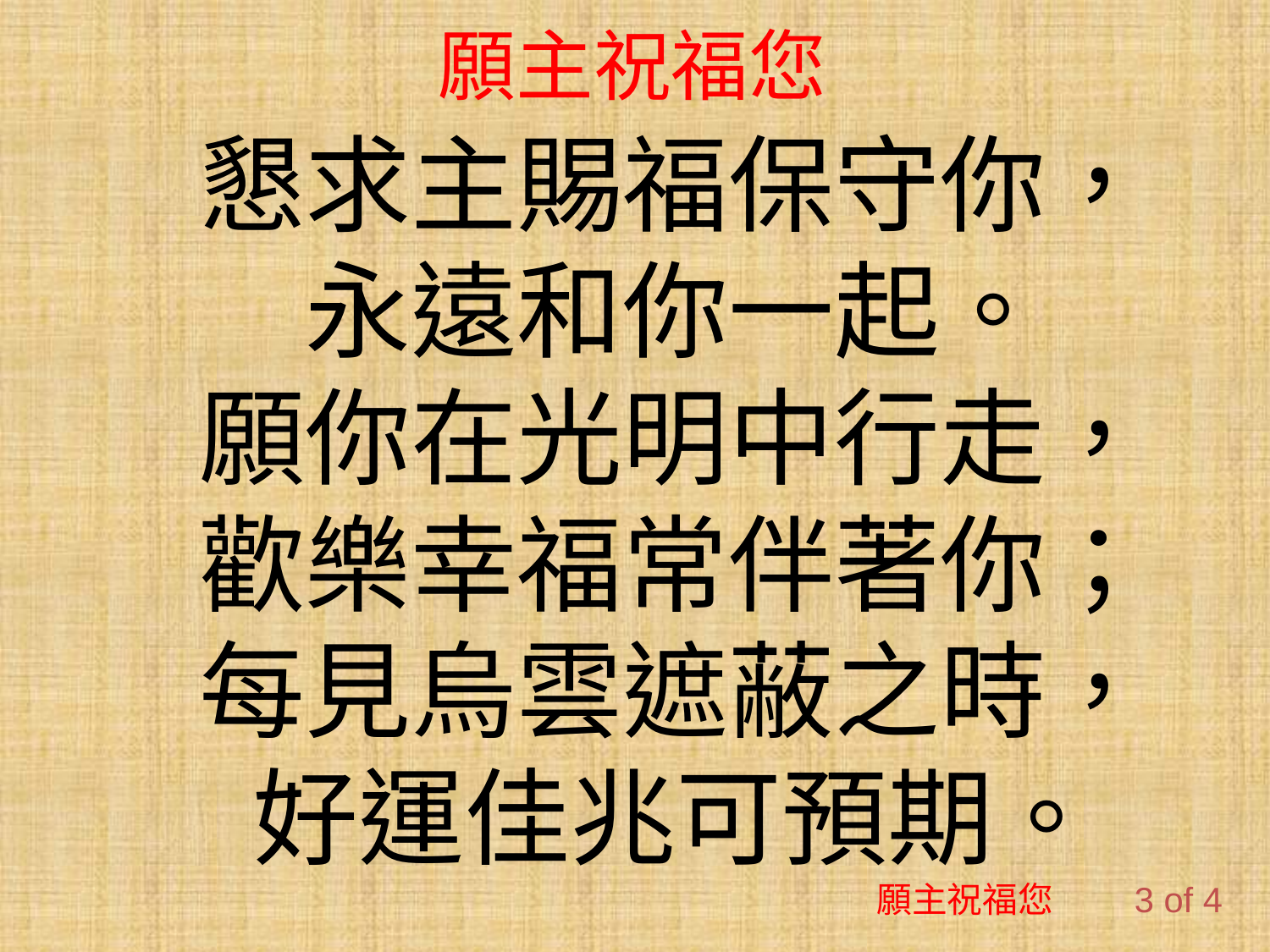

# 願主祝福您
懇求主賜福保守你，
永遠和你一起。
願你在光明中行走，
歡樂幸福常伴著你；
每見烏雲遮蔽之時，
好運佳兆可預期。

願主祝福您         3 of 4